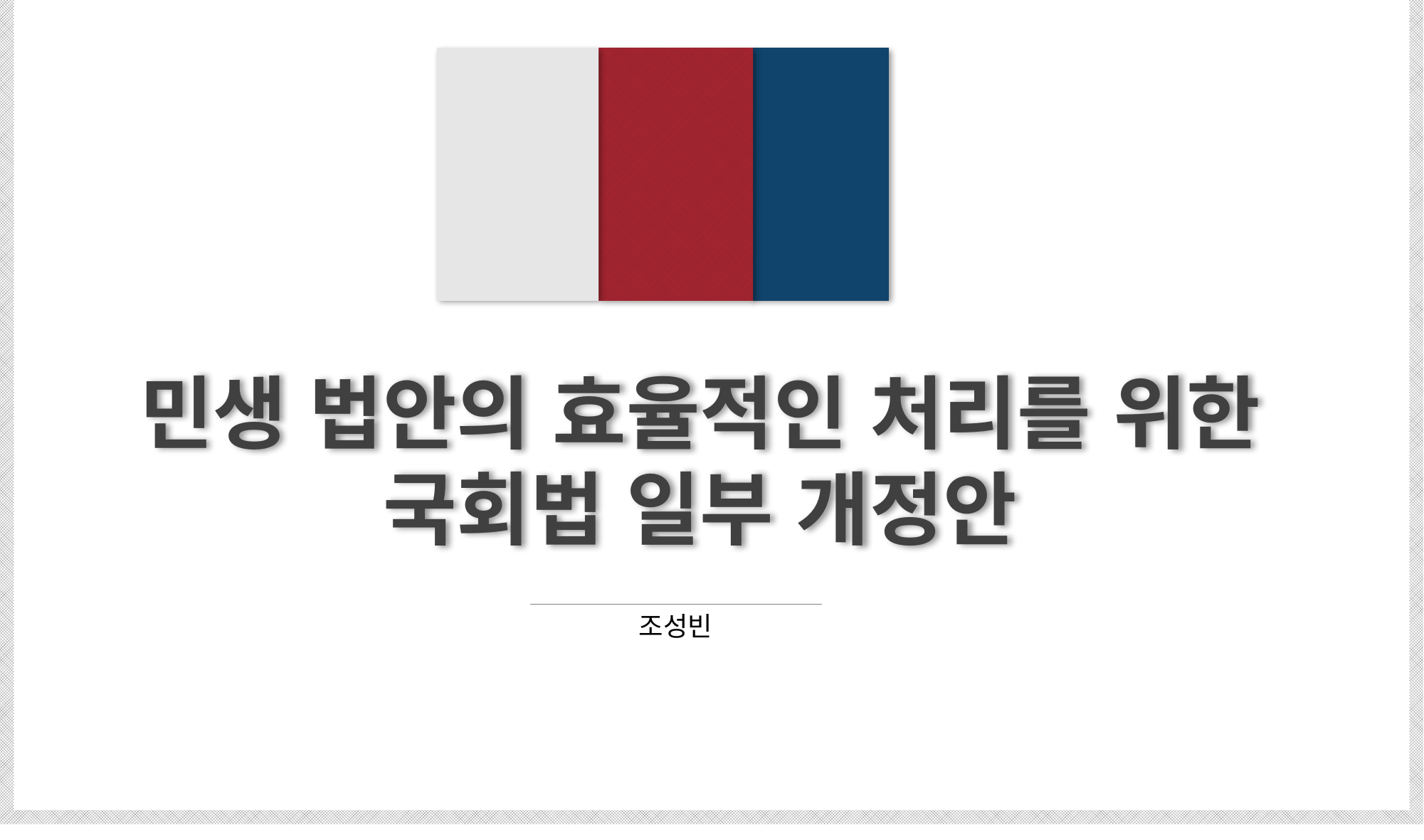

민생 법안의 효율적인 처리를 위한 국회법 일부 개정안
조성빈